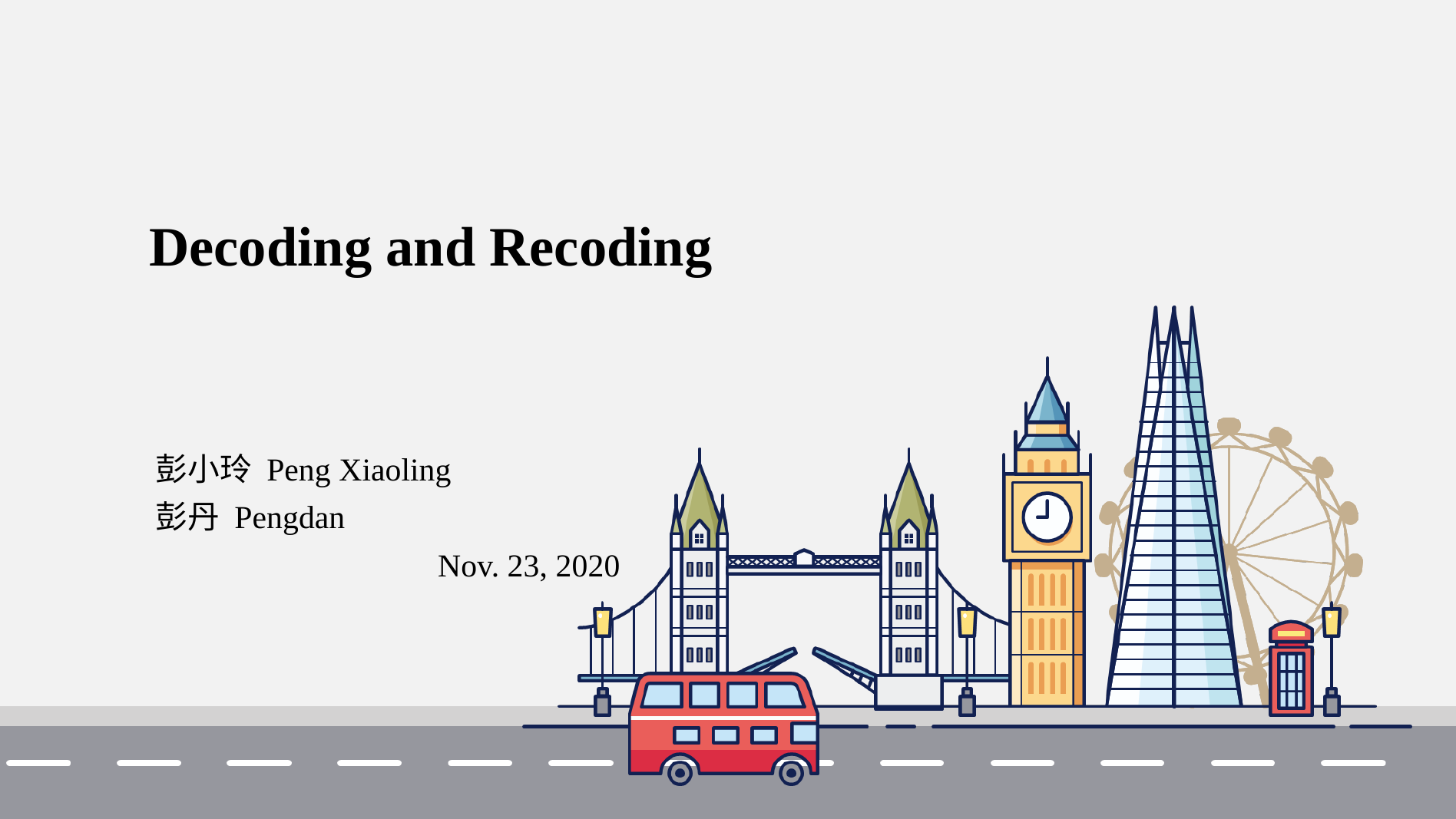

# Decoding and Recoding
彭小玲 Peng Xiaoling
彭丹 Pengdan
                                   Nov. 23, 2020